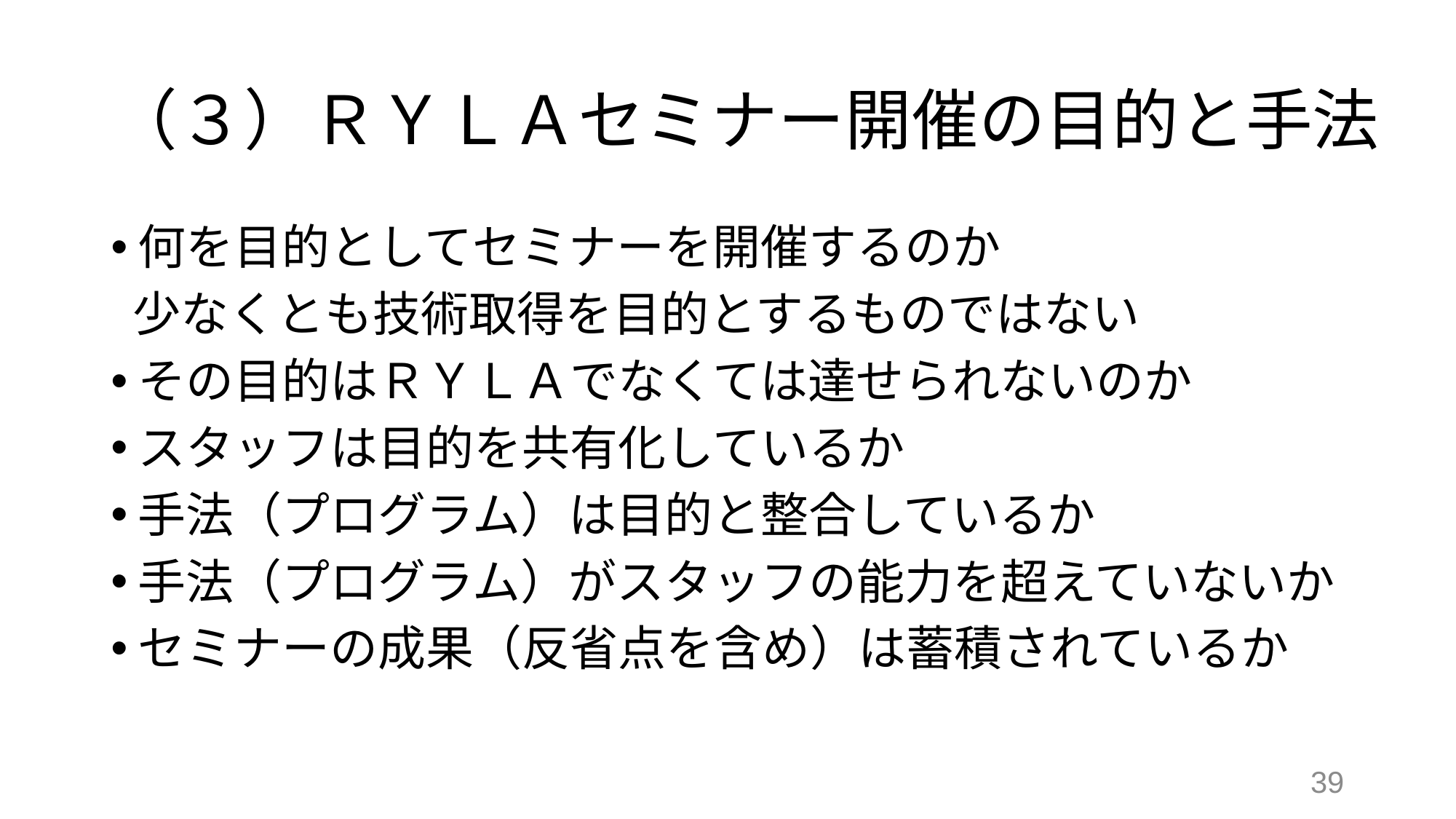

# （３）ＲＹＬＡセミナー開催の目的と手法
何を目的としてセミナーを開催するのか
 少なくとも技術取得を目的とするものではない
その目的はＲＹＬＡでなくては達せられないのか
スタッフは目的を共有化しているか
手法（プログラム）は目的と整合しているか
手法（プログラム）がスタッフの能力を超えていないか
セミナーの成果（反省点を含め）は蓄積されているか
39